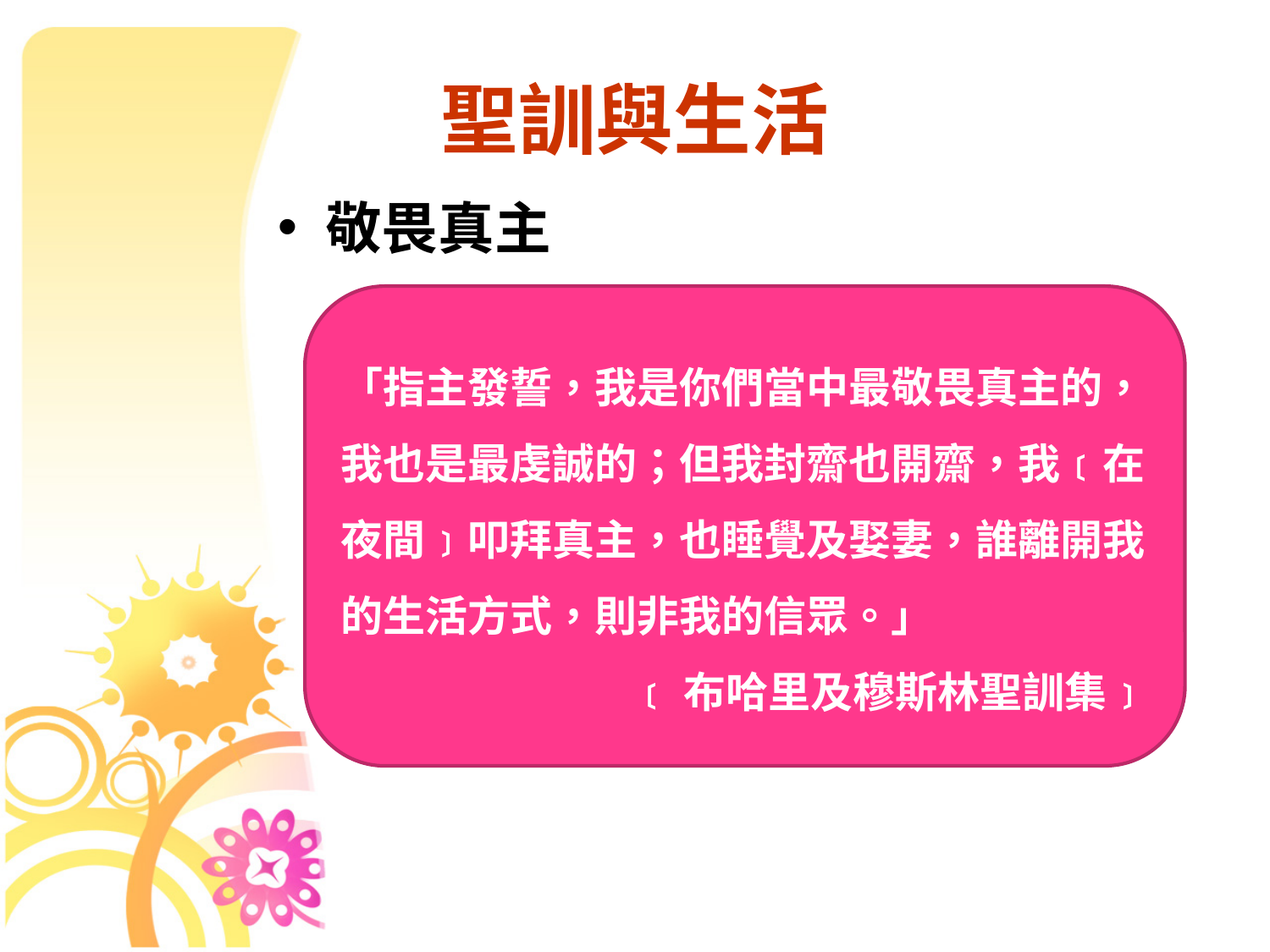

# 聖訓與生活
敬畏真主
「指主發誓，我是你們當中最敬畏真主的，我也是最虔誠的；但我封齋也開齋，我﹝在夜間﹞叩拜真主，也睡覺及娶妻，誰離開我的生活方式，則非我的信眾。」
﹝布哈里及穆斯林聖訓集﹞